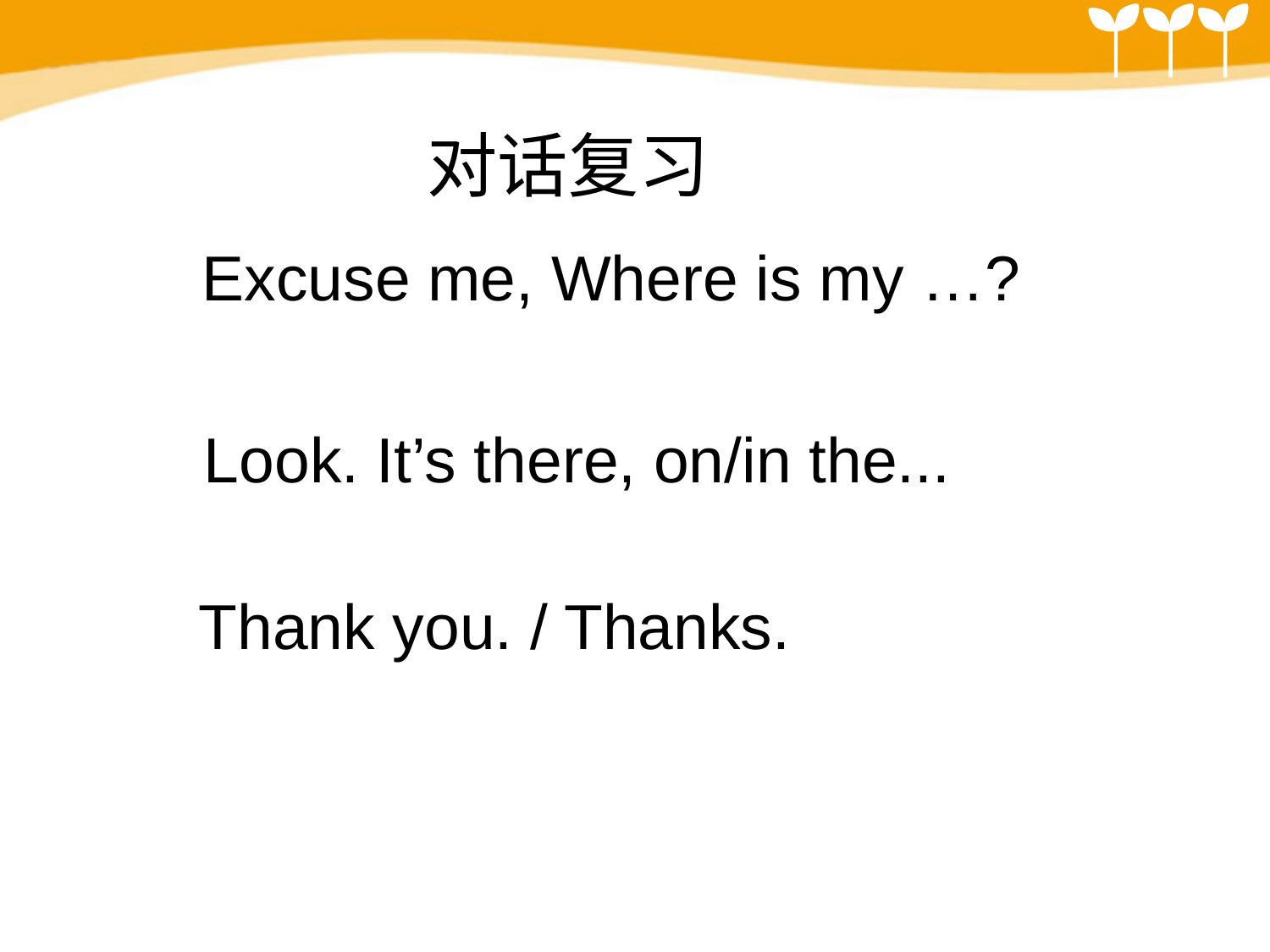

对话复习
Excuse me, Where is my …?
Look. It’s there, on/in the...
Thank you. / Thanks.